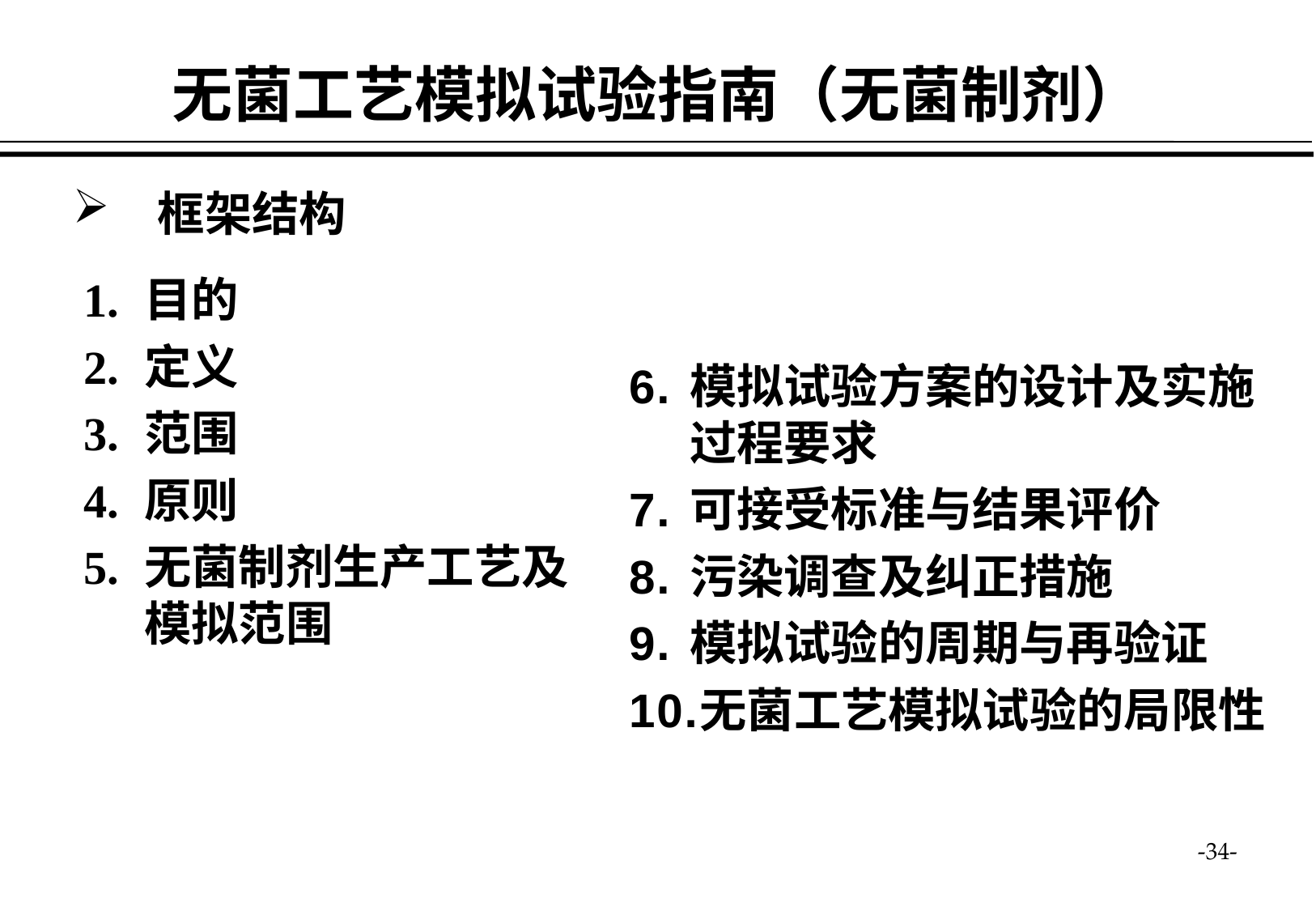

无菌工艺模拟试验指南（无菌制剂）
　框架结构
1.	目的
2.	定义
3.	范围
4.	原则
5.	无菌制剂生产工艺及模拟范围
模拟试验方案的设计及实施过程要求
可接受标准与结果评价
污染调查及纠正措施
模拟试验的周期与再验证
无菌工艺模拟试验的局限性
-34-
-34-